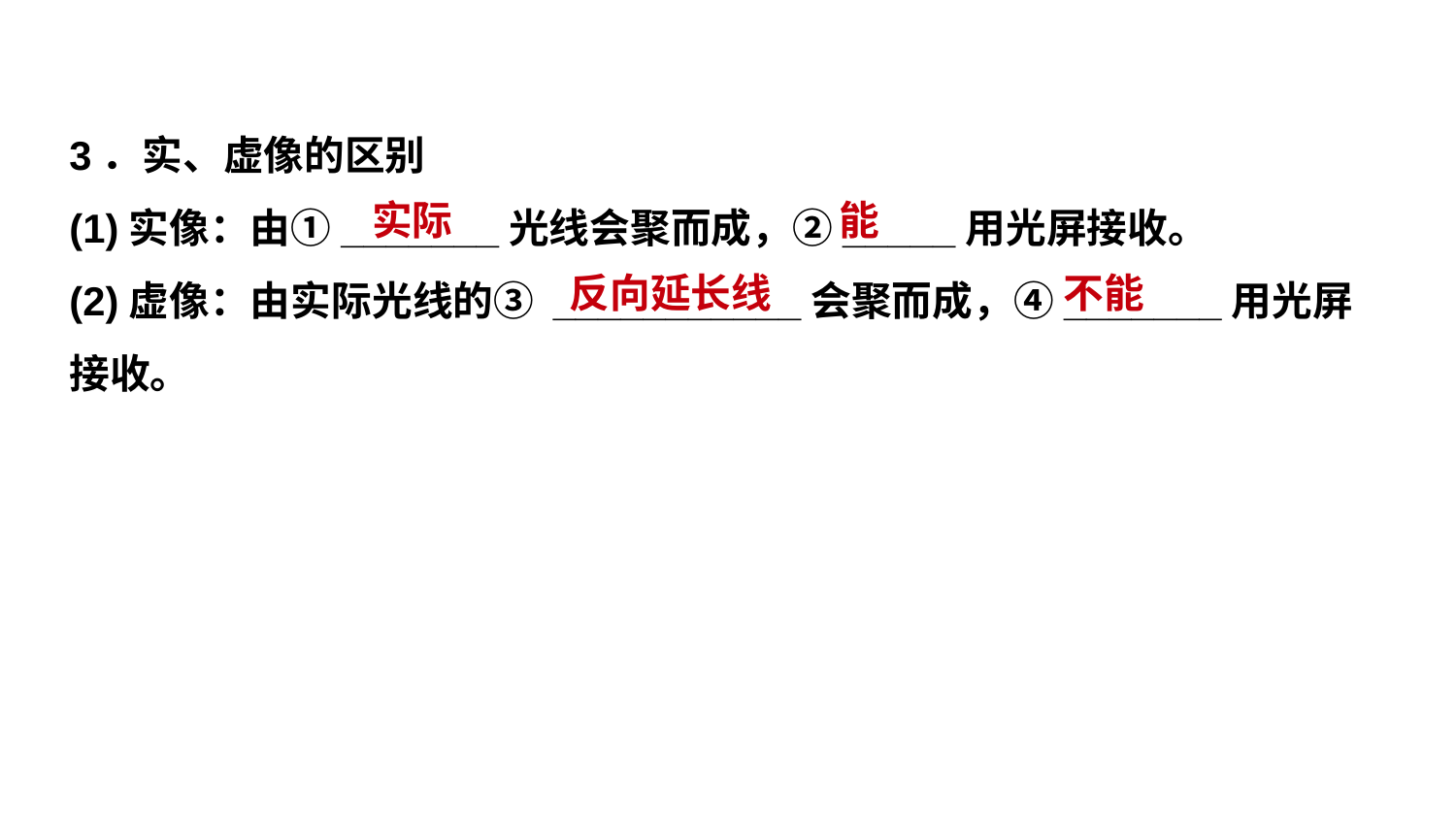

3．实、虚像的区别
(1)实像：由①_______光线会聚而成，②_____用光屏接收。
(2)虚像：由实际光线的③ ___________会聚而成，④_______用光屏接收。
 实际
 能
反向延长线
 不能